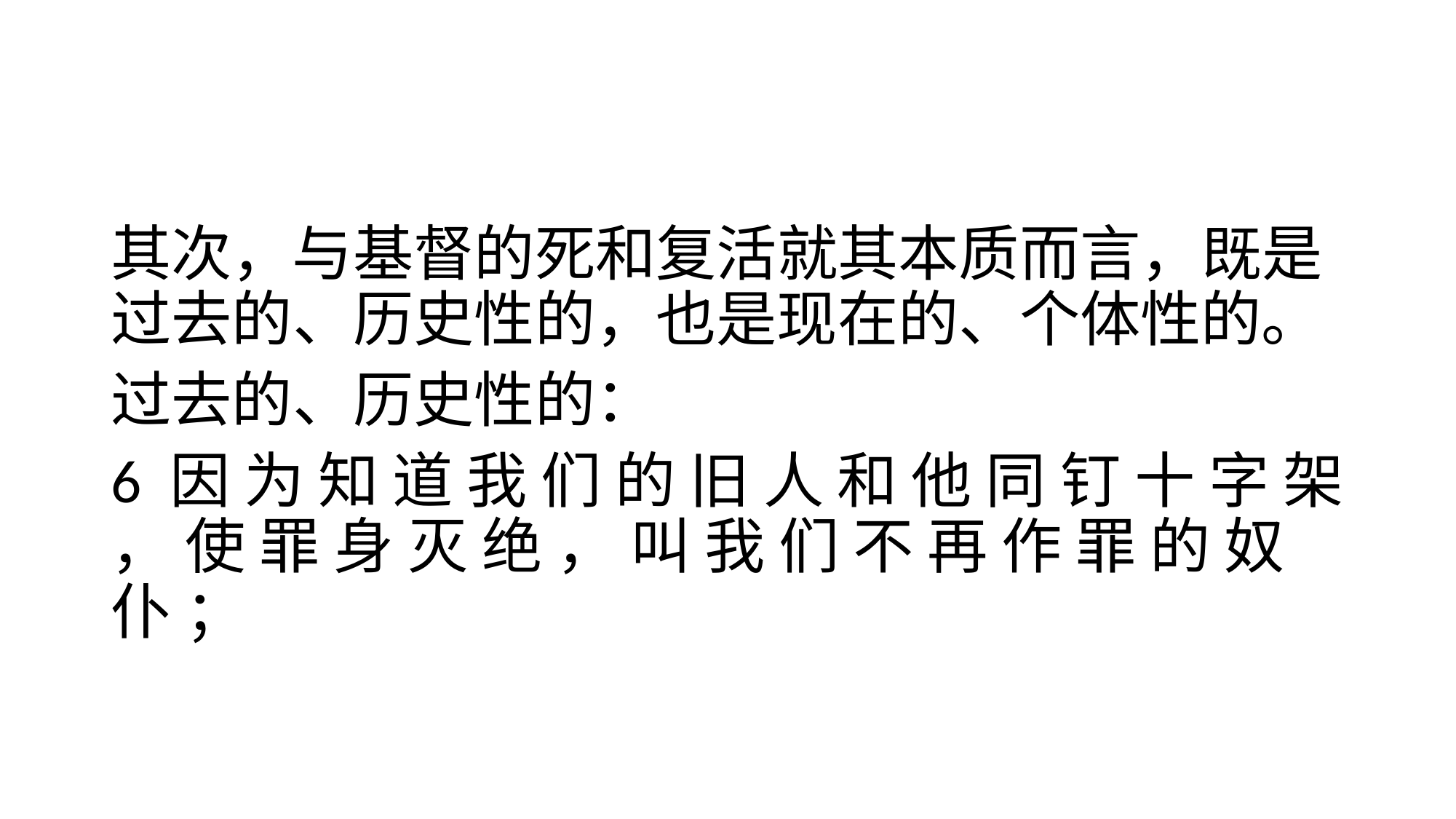

#
其次，与基督的死和复活就其本质而言，既是过去的、历史性的，也是现在的、个体性的。
过去的、历史性的：
6 因 为 知 道 我 们 的 旧 人 和 他 同 钉 十 字 架 ， 使 罪 身 灭 绝 ， 叫 我 们 不 再 作 罪 的 奴 仆 ；